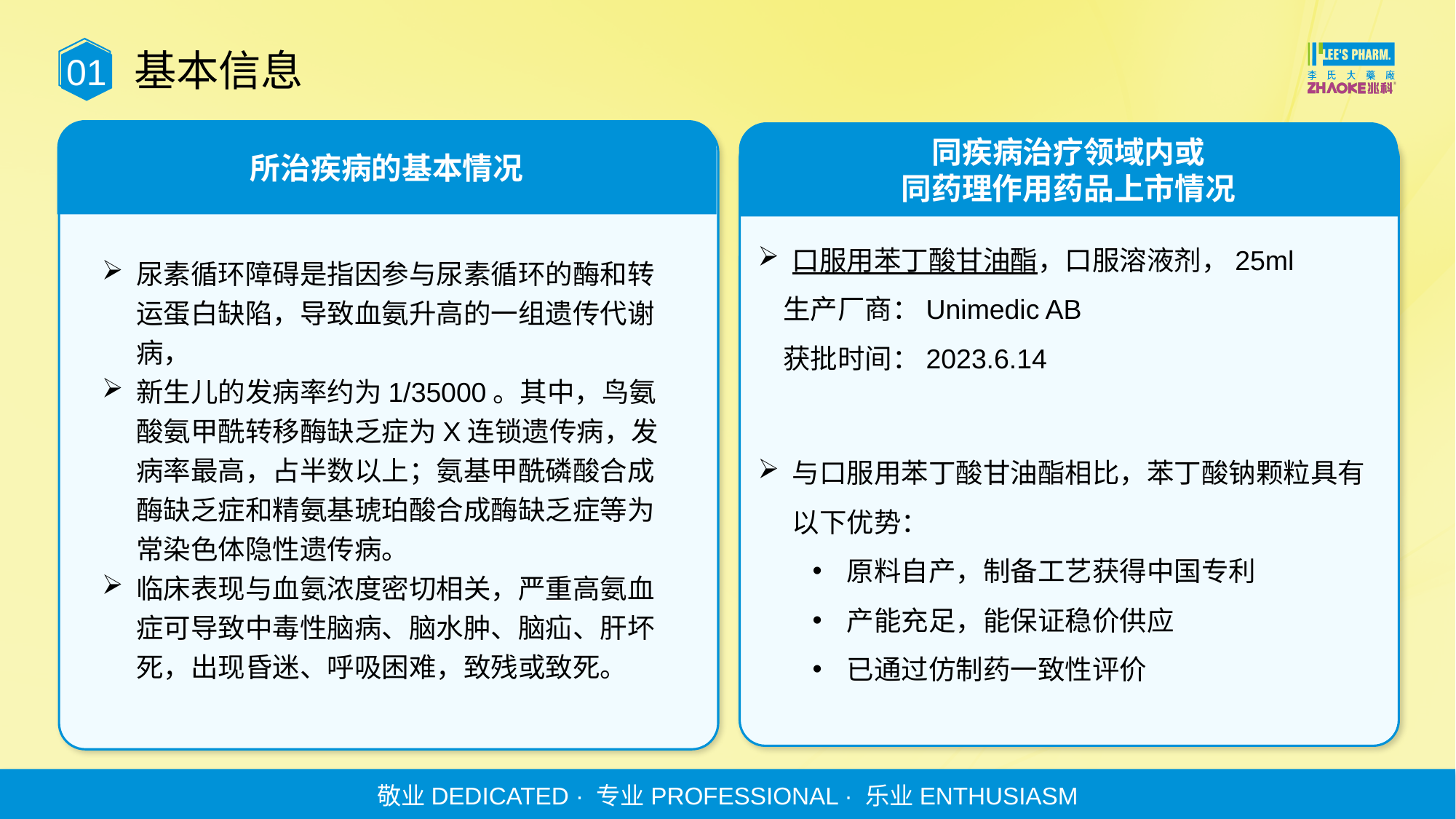

01
基本信息
所治疾病的基本情况
同疾病治疗领域内或
同药理作用药品上市情况

口服用苯丁酸甘油酯，口服溶液剂，25ml
   生产厂商：Unimedic AB
   获批时间：2023.6.14

与口服用苯丁酸甘油酯相比，苯丁酸钠颗粒具有以下优势：
原料自产，制备工艺获得中国专利
产能充足，能保证稳价供应
已通过仿制药一致性评价
尿素循环障碍是指因参与尿素循环的酶和转运蛋白缺陷，导致血氨升高的一组遗传代谢病，
新生儿的发病率约为1/35000。其中，鸟氨酸氨甲酰转移酶缺乏症为X连锁遗传病，发病率最高，占半数以上；氨基甲酰磷酸合成酶缺乏症和精氨基琥珀酸合成酶缺乏症等为常染色体隐性遗传病。
临床表现与血氨浓度密切相关，严重高氨血症可导致中毒性脑病、脑水肿、脑疝、肝坏死，出现昏迷、呼吸困难，致残或致死。